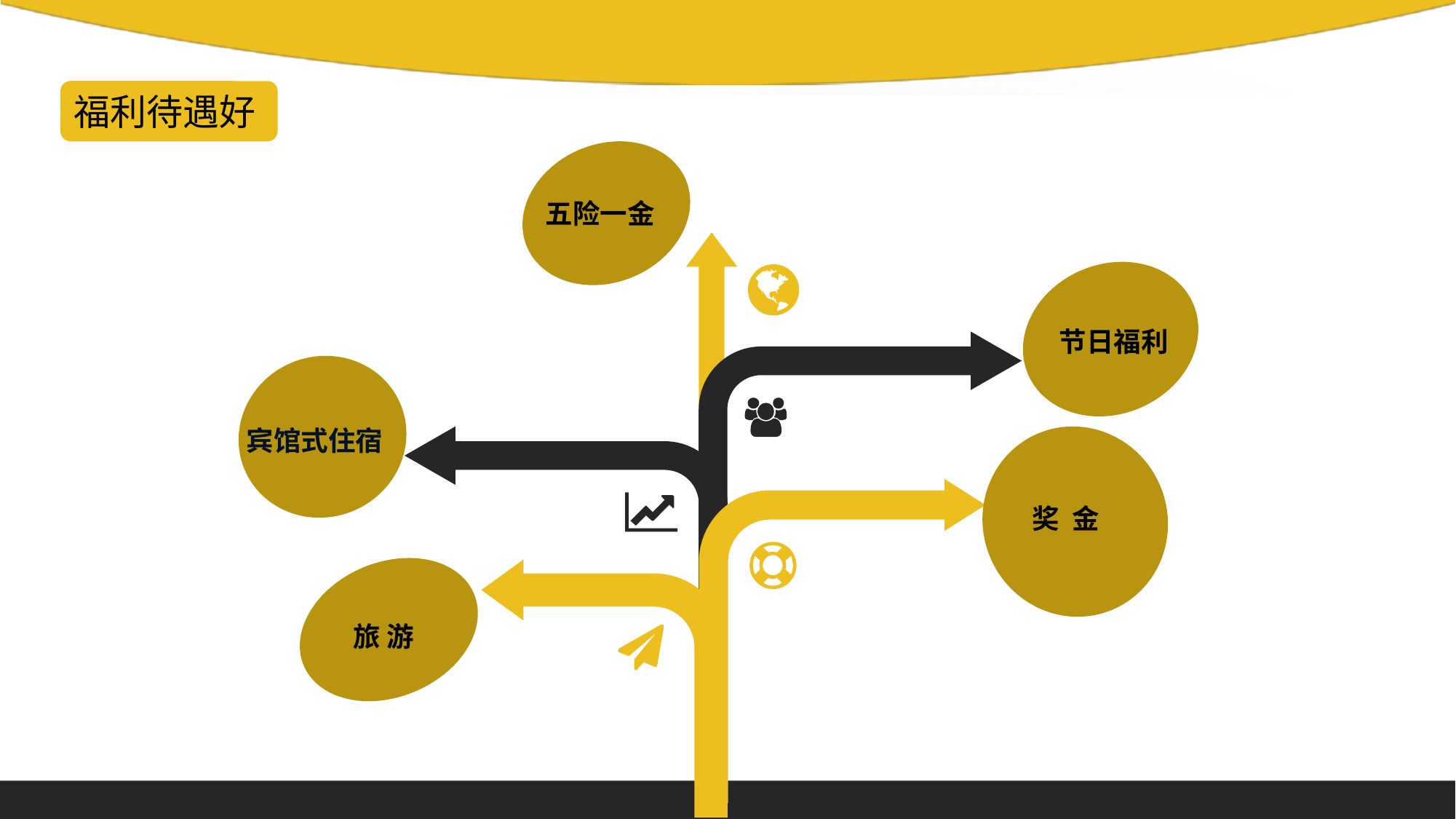

福利待遇好

五险一金
五险

节日福利

宾馆式住宿

奖  金
年

旅 游